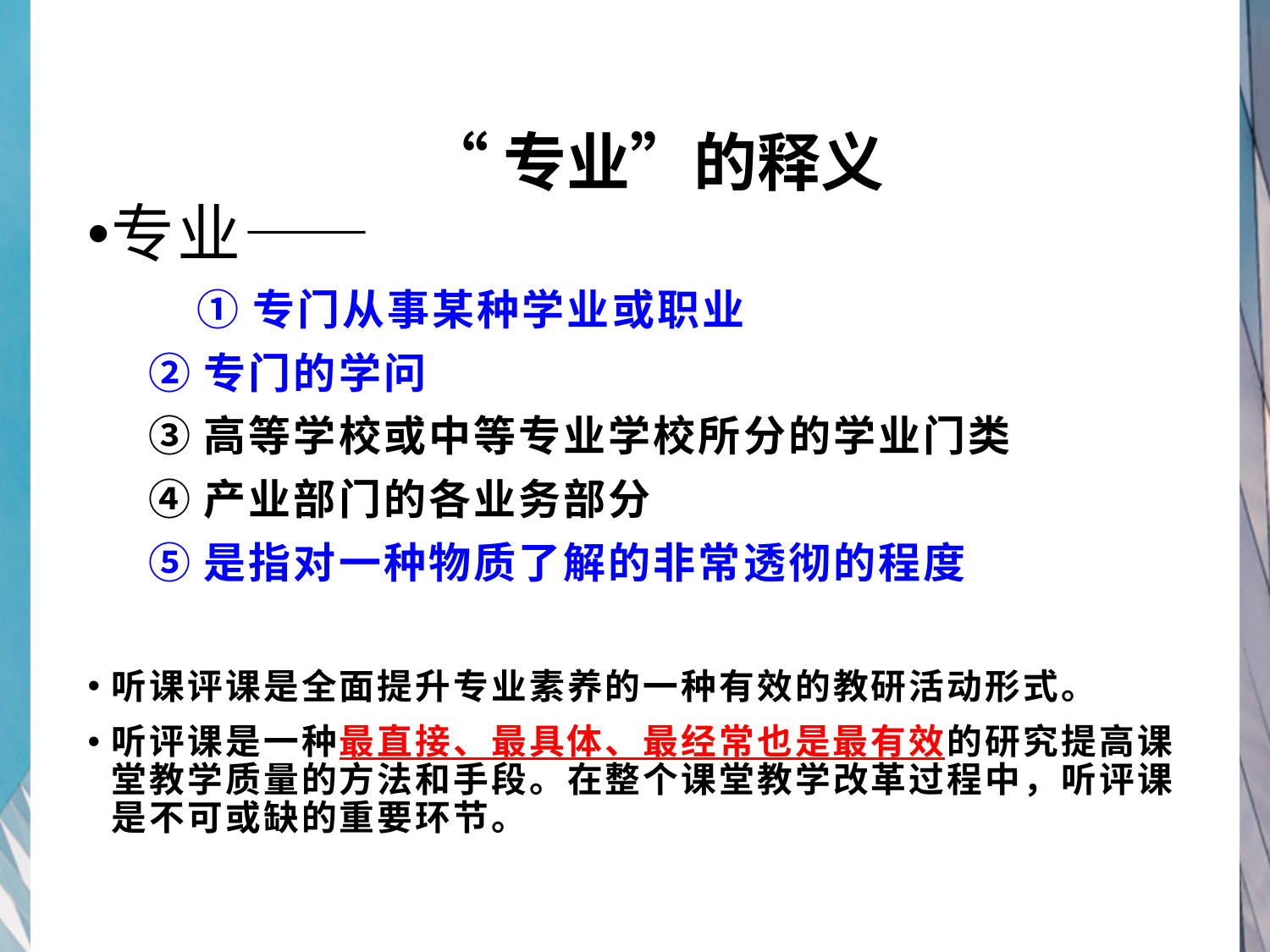

“专业”的释义
专业——
         ①专门从事某种学业或职业
     ②专门的学问
     ③高等学校或中等专业学校所分的学业门类
     ④产业部门的各业务部分
     ⑤是指对一种物质了解的非常透彻的程度

听课评课是全面提升专业素养的一种有效的教研活动形式。
听评课是一种最直接、最具体、最经常也是最有效的研究提高课堂教学质量的方法和手段。在整个课堂教学改革过程中，听评课是不可或缺的重要环节。